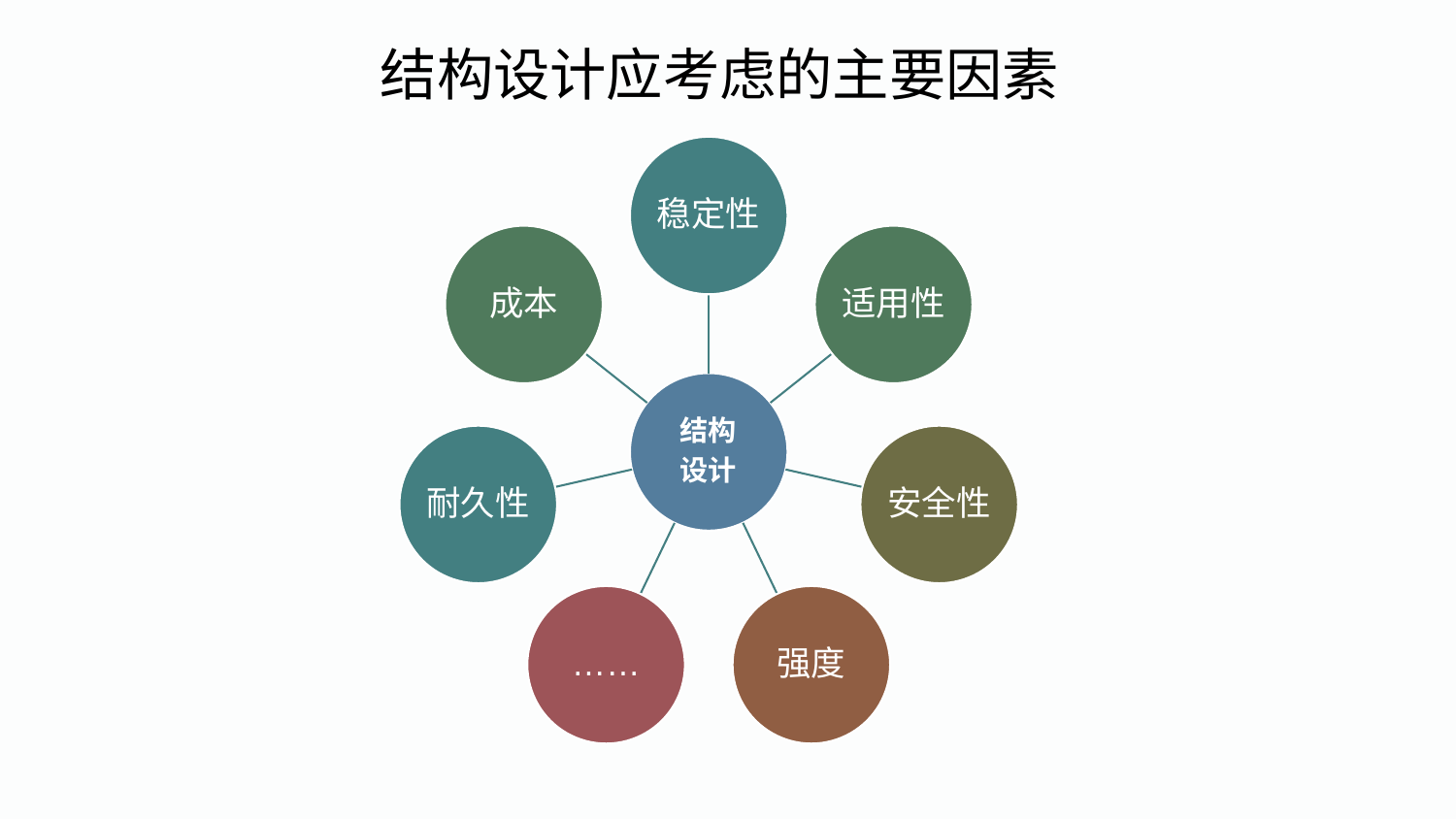

结构设计应考虑的主要因素
结构
设计

稳定性

适用性

安全性

强度

……

耐久性

成本